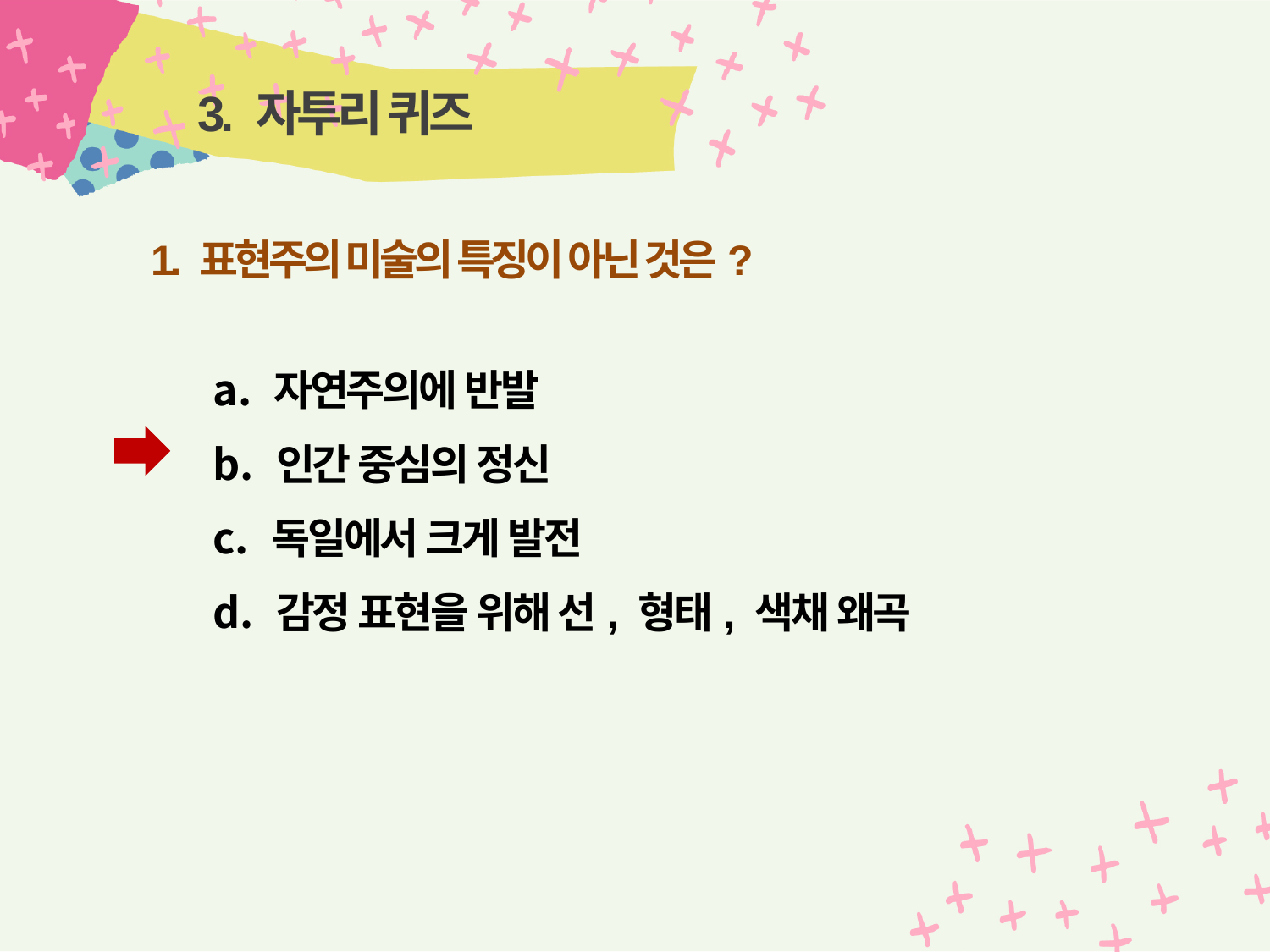

# 3. 자투리 퀴즈
1. 표현주의 미술의 특징이 아닌 것은?

 자연주의에 반발
 인간 중심의 정신
 독일에서 크게 발전
 감정 표현을 위해 선, 형태, 색채 왜곡